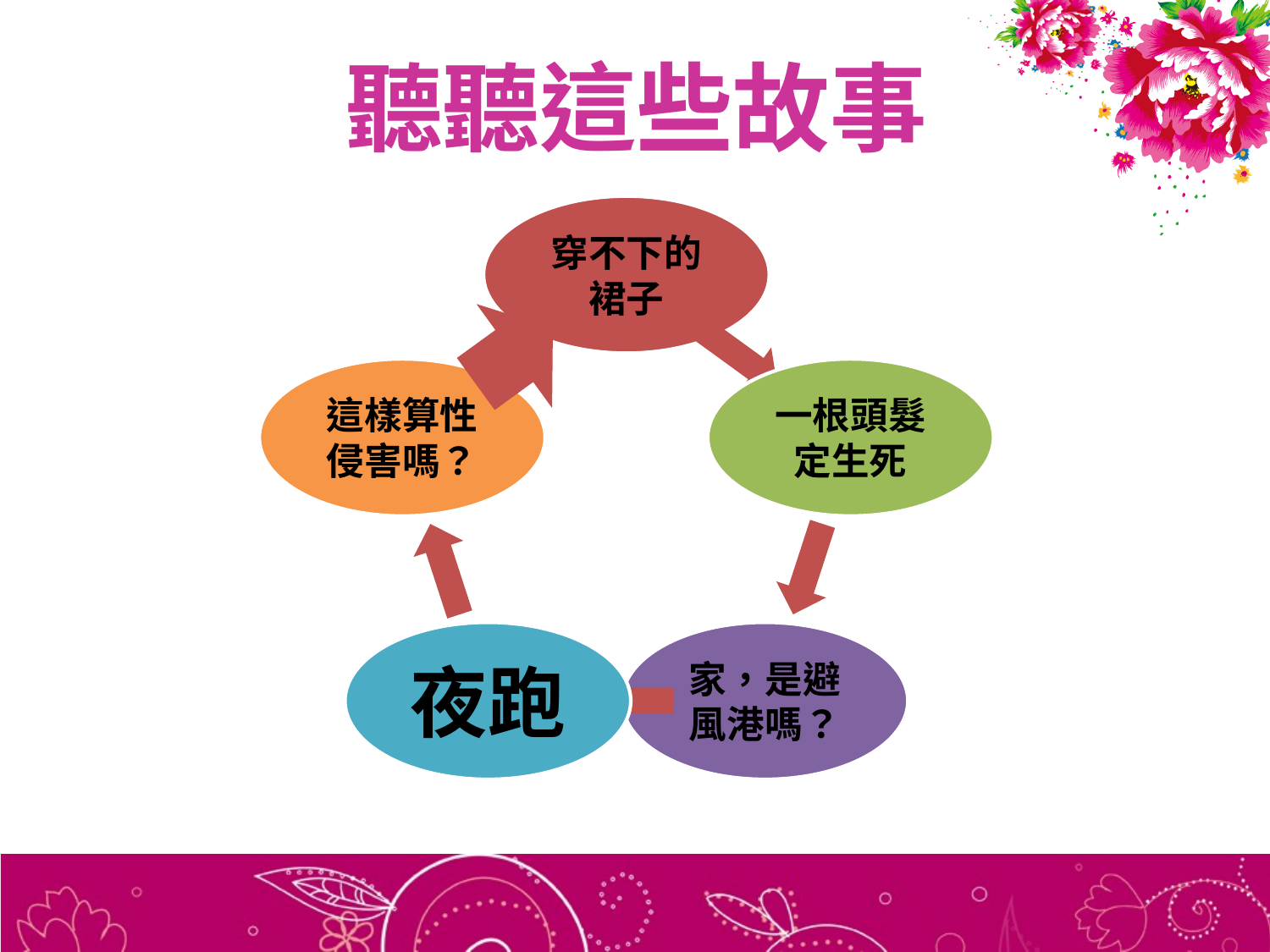

# 聽聽這些故事
一根頭髮定生死
家，是避風港嗎？
夜跑
這樣算性侵害嗎？
穿不下的裙子